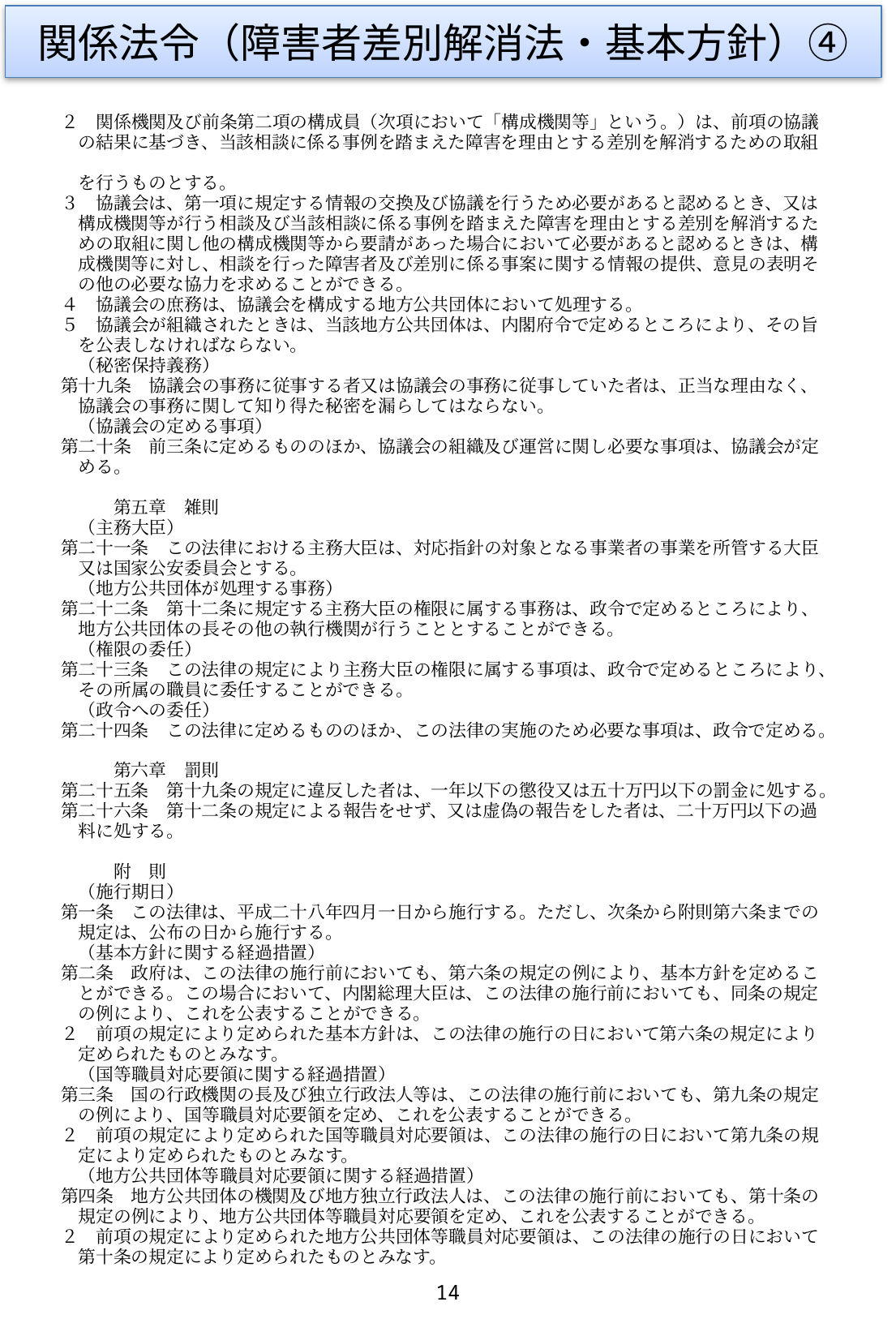

関係法令（障害者差別解消法・基本方針）④
２　関係機関及び前条第二項の構成員（次項において「構成機関等」という。）は、前項の協議
　の結果に基づき、当該相談に係る事例を踏まえた障害を理由とする差別を解消するための取組
　を行うものとする。
３　協議会は、第一項に規定する情報の交換及び協議を行うため必要があると認めるとき、又は
　構成機関等が行う相談及び当該相談に係る事例を踏まえた障害を理由とする差別を解消するた
　めの取組に関し他の構成機関等から要請があった場合において必要があると認めるときは、構
　成機関等に対し、相談を行った障害者及び差別に係る事案に関する情報の提供、意見の表明そ
　の他の必要な協力を求めることができる。
４　協議会の庶務は、協議会を構成する地方公共団体において処理する。
５　協議会が組織されたときは、当該地方公共団体は、内閣府令で定めるところにより、その旨
　を公表しなければならない。
　（秘密保持義務）
第十九条　協議会の事務に従事する者又は協議会の事務に従事していた者は、正当な理由なく、
　協議会の事務に関して知り得た秘密を漏らしてはならない。
　（協議会の定める事項）
第二十条　前三条に定めるもののほか、協議会の組織及び運営に関し必要な事項は、協議会が定
　める。

　　　第五章　雑則
　（主務大臣）
第二十一条　この法律における主務大臣は、対応指針の対象となる事業者の事業を所管する大臣
　又は国家公安委員会とする。
　（地方公共団体が処理する事務）
第二十二条　第十二条に規定する主務大臣の権限に属する事務は、政令で定めるところにより、
　地方公共団体の長その他の執行機関が行うこととすることができる。
　（権限の委任）
第二十三条　この法律の規定により主務大臣の権限に属する事項は、政令で定めるところにより、
　その所属の職員に委任することができる。
　（政令への委任）
第二十四条　この法律に定めるもののほか、この法律の実施のため必要な事項は、政令で定める。

　　　第六章　罰則
第二十五条　第十九条の規定に違反した者は、一年以下の懲役又は五十万円以下の罰金に処する。
第二十六条　第十二条の規定による報告をせず、又は虚偽の報告をした者は、二十万円以下の過
　料に処する。

　　　附　則
　（施行期日）
第一条　この法律は、平成二十八年四月一日から施行する。ただし、次条から附則第六条までの
　規定は、公布の日から施行する。
　（基本方針に関する経過措置）
第二条　政府は、この法律の施行前においても、第六条の規定の例により、基本方針を定めるこ
　とができる。この場合において、内閣総理大臣は、この法律の施行前においても、同条の規定
　の例により、これを公表することができる。
２　前項の規定により定められた基本方針は、この法律の施行の日において第六条の規定により
　定められたものとみなす。
　（国等職員対応要領に関する経過措置）
第三条　国の行政機関の長及び独立行政法人等は、この法律の施行前においても、第九条の規定
　の例により、国等職員対応要領を定め、これを公表することができる。
２　前項の規定により定められた国等職員対応要領は、この法律の施行の日において第九条の規
　定により定められたものとみなす。
　（地方公共団体等職員対応要領に関する経過措置）
第四条　地方公共団体の機関及び地方独立行政法人は、この法律の施行前においても、第十条の
　規定の例により、地方公共団体等職員対応要領を定め、これを公表することができる。
２　前項の規定により定められた地方公共団体等職員対応要領は、この法律の施行の日において
　第十条の規定により定められたものとみなす。

14